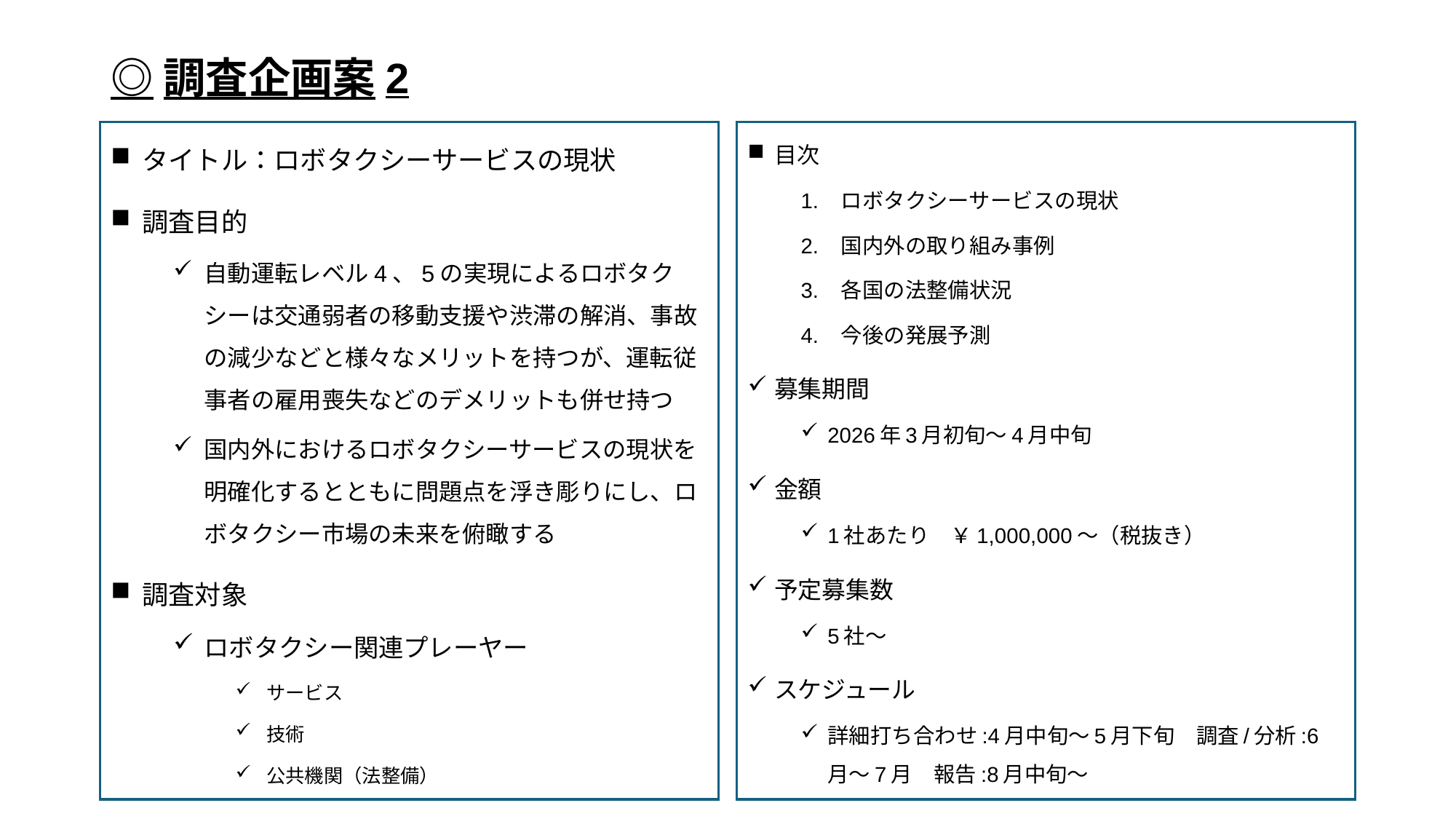

# ◎調査企画案2
タイトル：ロボタクシーサービスの現状
調査目的
自動運転レベル4、5の実現によるロボタクシーは交通弱者の移動支援や渋滞の解消、事故の減少などと様々なメリットを持つが、運転従事者の雇用喪失などのデメリットも併せ持つ
国内外におけるロボタクシーサービスの現状を明確化するとともに問題点を浮き彫りにし、ロボタクシー市場の未来を俯瞰する
調査対象
ロボタクシー関連プレーヤー
サービス
技術
公共機関（法整備）
目次
ロボタクシーサービスの現状
国内外の取り組み事例
各国の法整備状況
今後の発展予測
募集期間
2026年3月初旬～4月中旬
金額
1社あたり　￥1,000,000～（税抜き）
予定募集数
5社～
スケジュール
詳細打ち合わせ:4月中旬～5月下旬　調査/分析:6月～7月　報告:8月中旬～